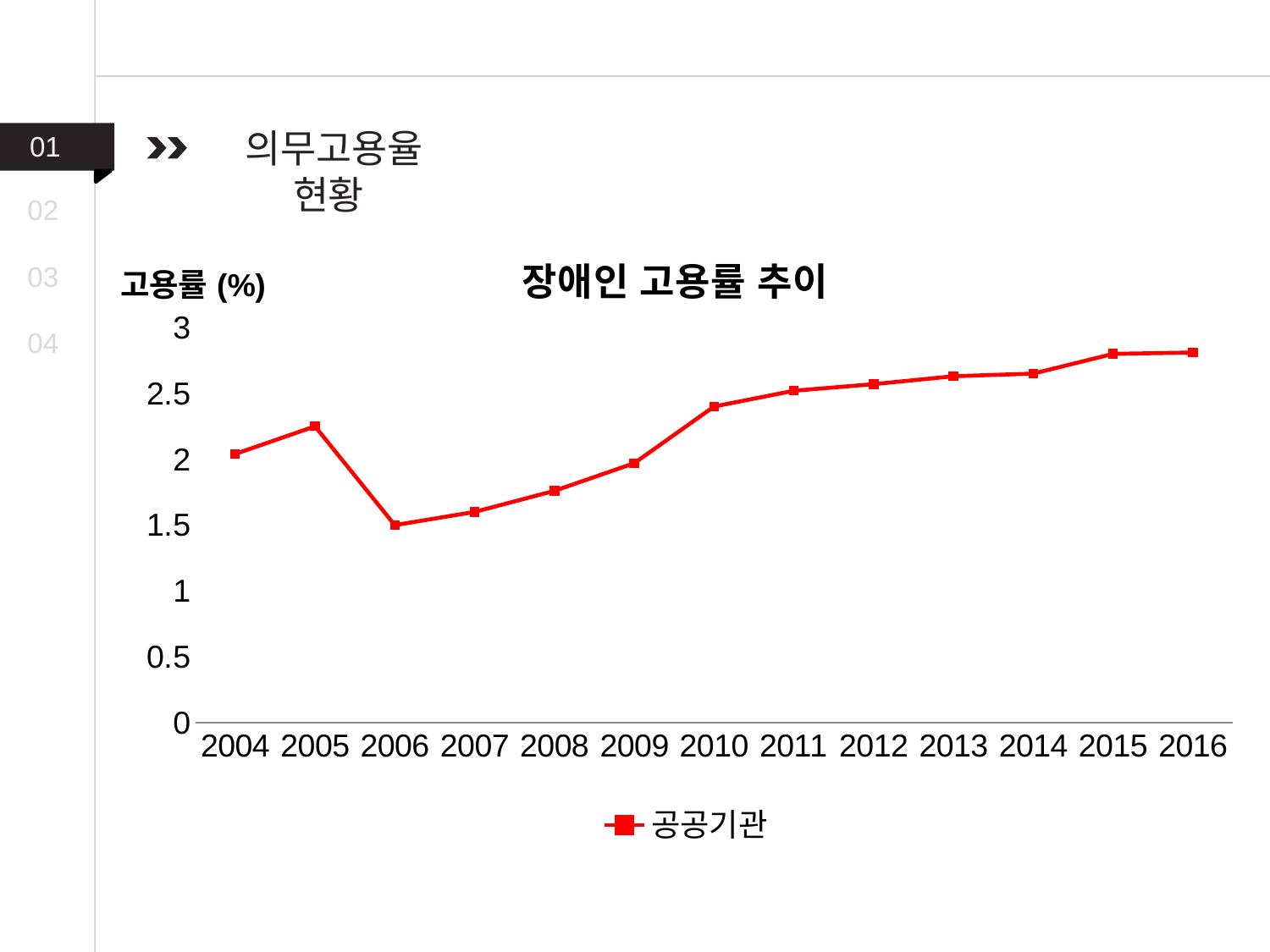

의무고용율 현황
01

02

### Chart: 장애인 고용률 추이

| Category | 공공기관 |
|---|---|
| 2004 | 2.04 |
| 2005 | 2.25 |
| 2006 | 1.5 |
| 2007 | 1.6 |
| 2008 | 1.7600000000000002 |
| 2009 | 1.97 |
| 2010 | 2.4 |
| 2011 | 2.52 |
| 2012 | 2.57 |
| 2013 | 2.63 |
| 2014 | 2.65 |
| 2015 | 2.8 |
| 2016 | 2.8099999999999996 |
03
04